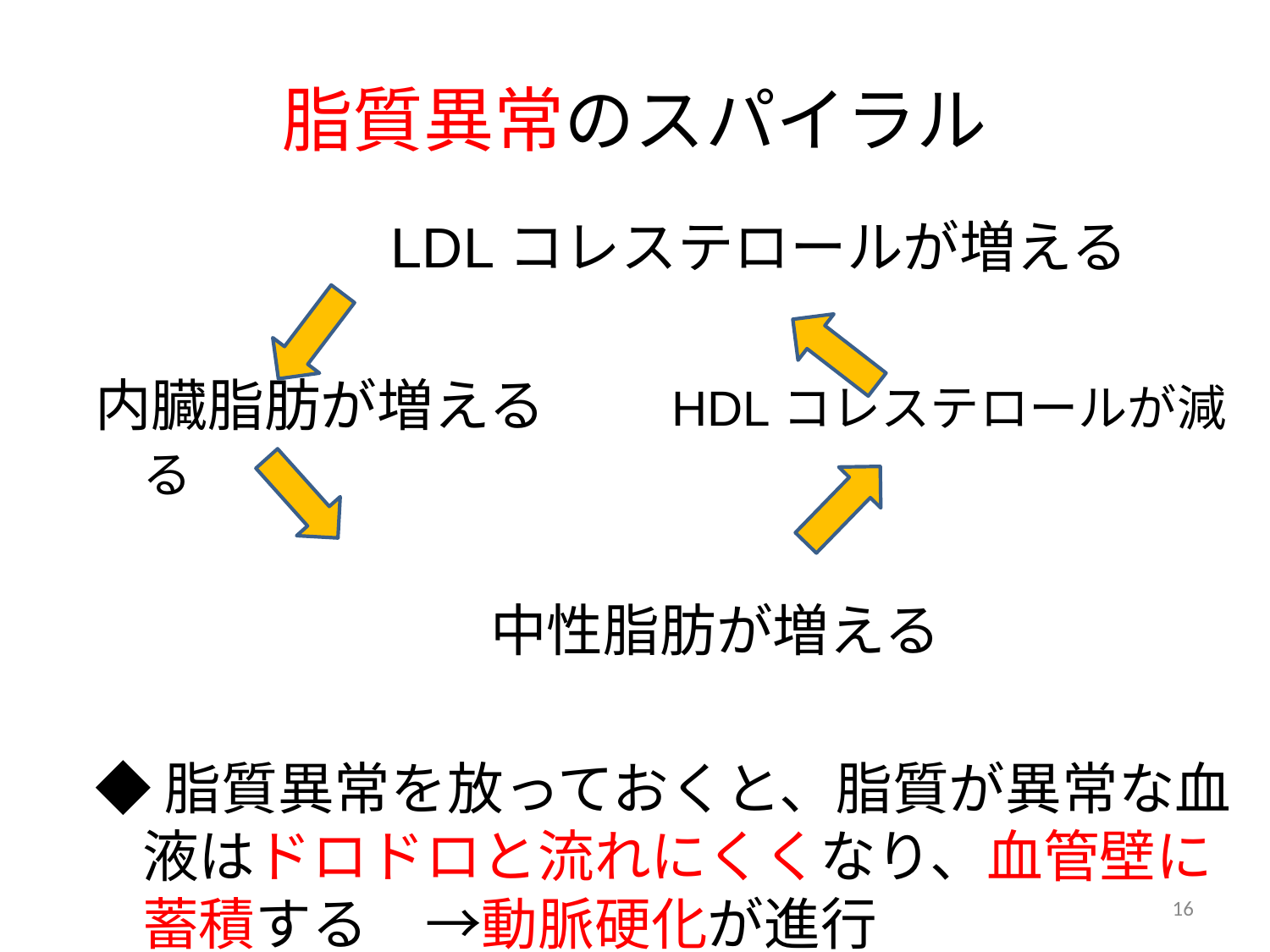

# 脂質異常のスパイラル

　　　　　LDLコレステロールが増える

内臓脂肪が増える　　HDLコレステロールが減る

　　　　　　　中性脂肪が増える

◆脂質異常を放っておくと、脂質が異常な血液はドロドロと流れにくくなり、血管壁に蓄積する　→動脈硬化が進行

16